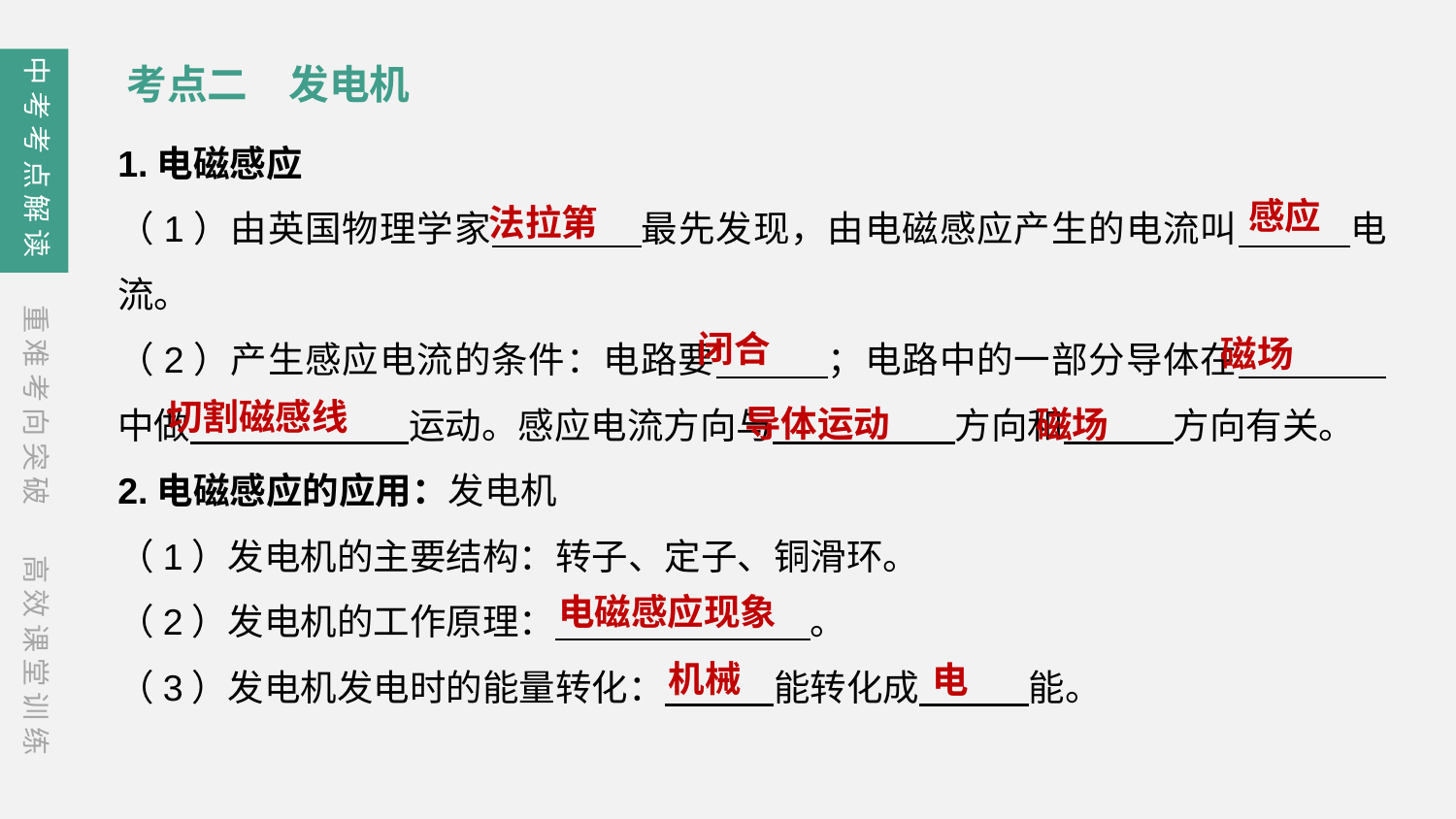

中考考点解读

考点二　发电机
1.电磁感应
（1）由英国物理学家　　　　最先发现，由电磁感应产生的电流叫　　　电流。
（2）产生感应电流的条件：电路要　　　；电路中的一部分导体在　　　　中做　　　　　　运动。感应电流方向与　　　　　方向和　　　方向有关。
2.电磁感应的应用：发电机
（1）发电机的主要结构：转子、定子、铜滑环。
（2）发电机的工作原理：　　　　　　　。
（3）发电机发电时的能量转化：　　　能转化成　　　能。
感应
法拉第
重难考向突破
闭合
磁场
切割磁感线
导体运动
磁场
高效课堂训练
电磁感应现象
机械
电